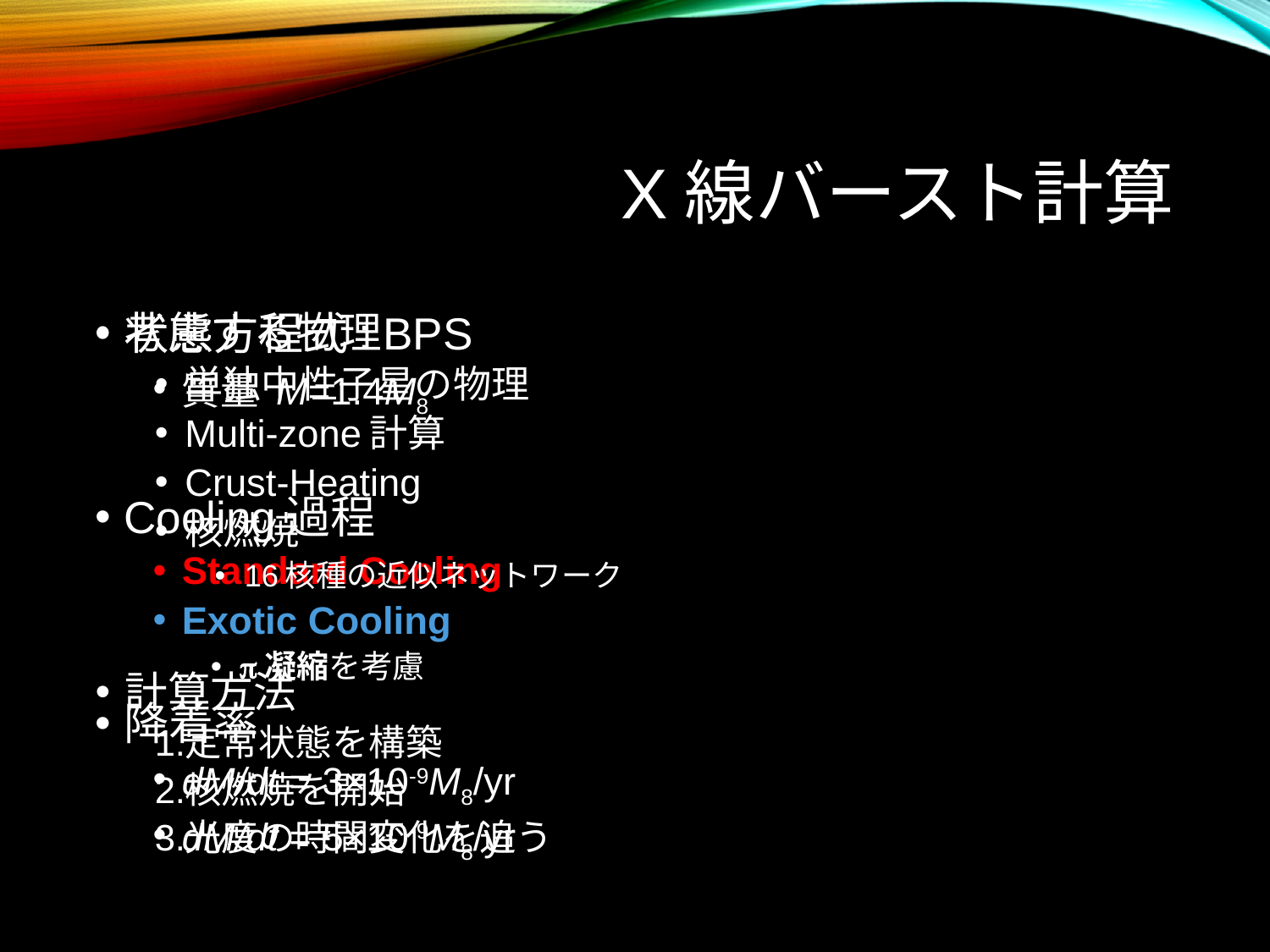

# X線バースト計算
状態方程式: BPS
質量 M=1.4M8

Cooling過程
Standard Cooling
Exotic Cooling
π凝縮を考慮
降着率
dM/dt = 3×10-9M8/yr
dM/dt = 5×10-9M8/yr

考慮する物理
単独中性子星の物理
Multi-zone計算
Crust-Heating
核燃焼
16核種の近似ネットワーク

計算方法
定常状態を構築
核燃焼を開始
光度の時間変化を追う